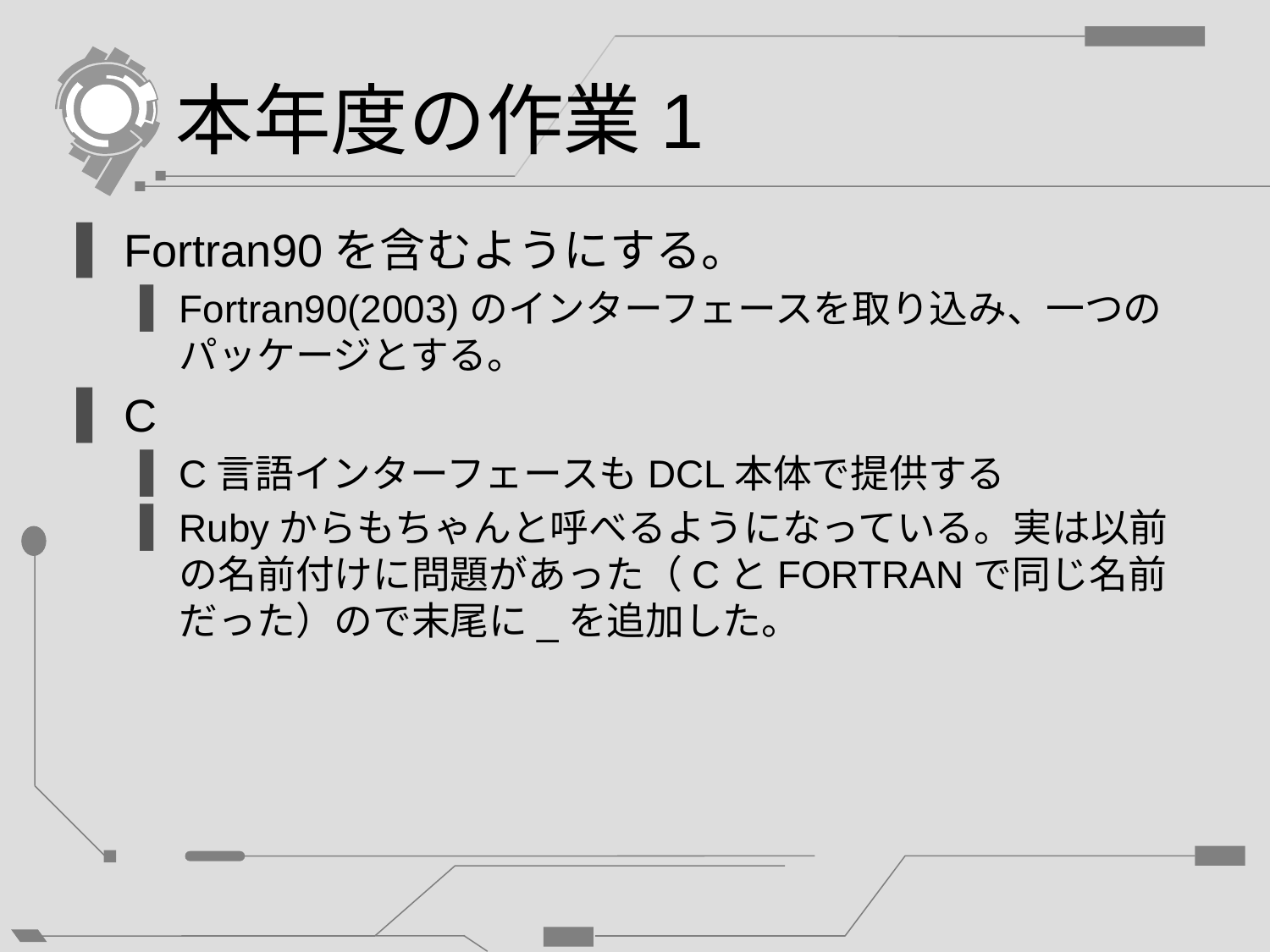

# 本年度の作業1
Fortran90を含むようにする。
Fortran90(2003)のインターフェースを取り込み、一つのパッケージとする。
C
C言語インターフェースもDCL本体で提供する
Rubyからもちゃんと呼べるようになっている。実は以前の名前付けに問題があった（CとFORTRANで同じ名前だった）ので末尾に_を追加した。